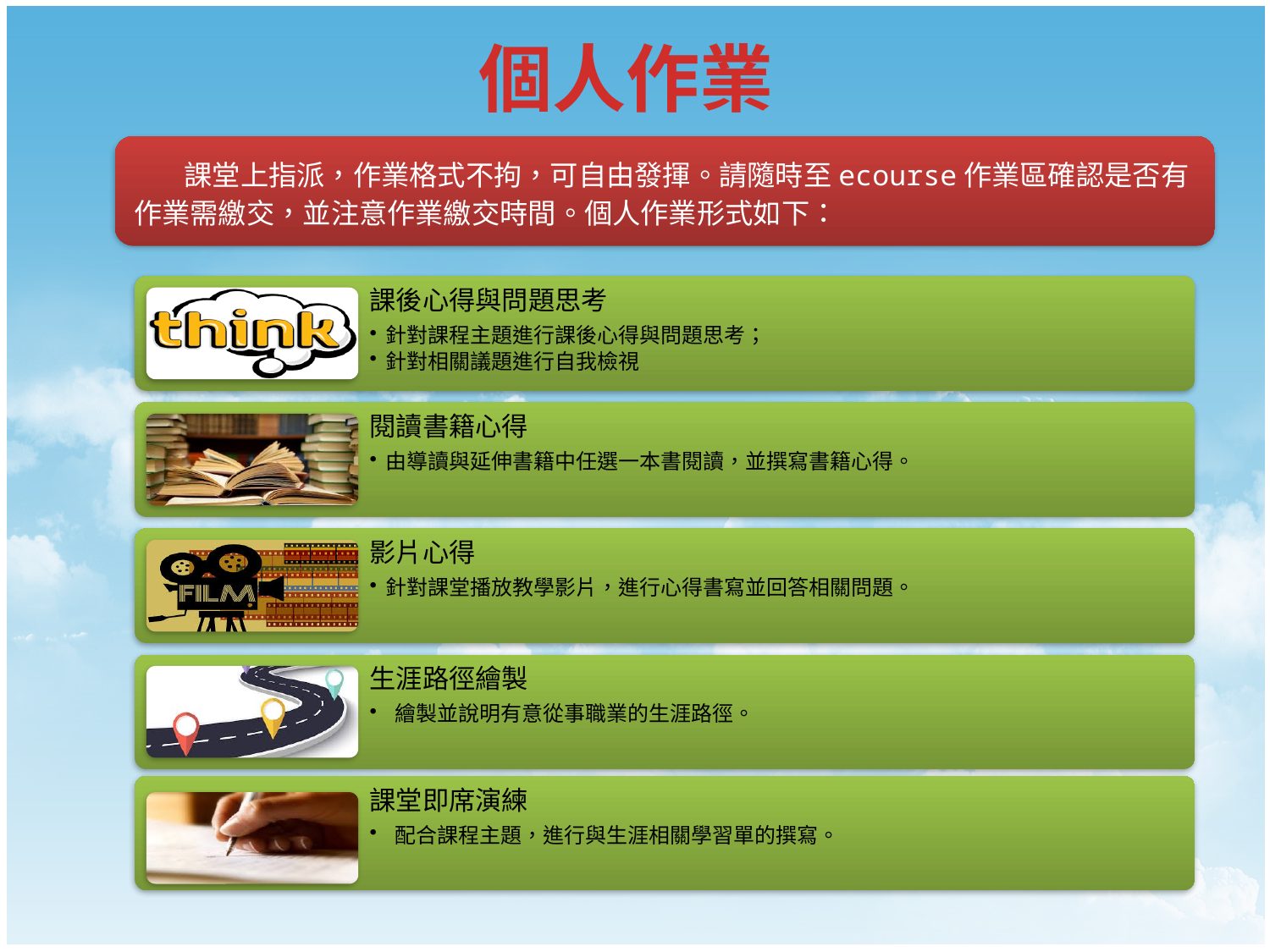

# 個人作業
課堂上指派，作業格式不拘，可自由發揮。請隨時至ecourse作業區確認是否有作業需繳交，並注意作業繳交時間。個人作業形式如下：
課後心得與問題思考
針對課程主題進行課後心得與問題思考；
針對相關議題進行自我檢視
閱讀書籍心得
由導讀與延伸書籍中任選一本書閱讀，並撰寫書籍心得。
影片心得
針對課堂播放教學影片，進行心得書寫並回答相關問題。
生涯路徑繪製
繪製並說明有意從事職業的生涯路徑。
課堂即席演練
配合課程主題，進行與生涯相關學習單的撰寫。